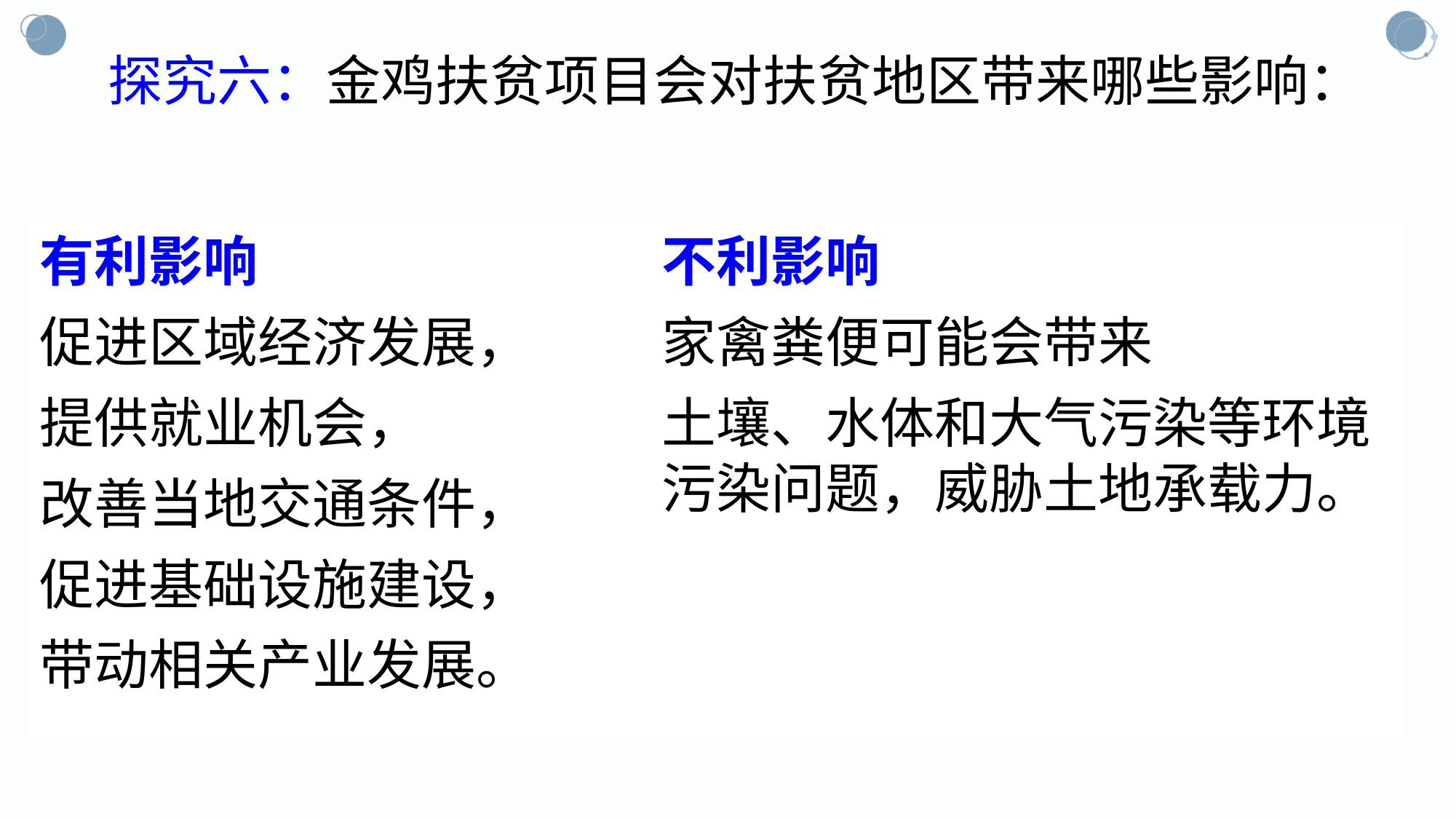

探究六：金鸡扶贫项目会对扶贫地区带来哪些影响：
有利影响
促进区域经济发展，
提供就业机会，
改善当地交通条件，
促进基础设施建设，
带动相关产业发展。

不利影响
家禽粪便可能会带来
土壤、水体和大气污染等环境污染问题，威胁土地承载力。